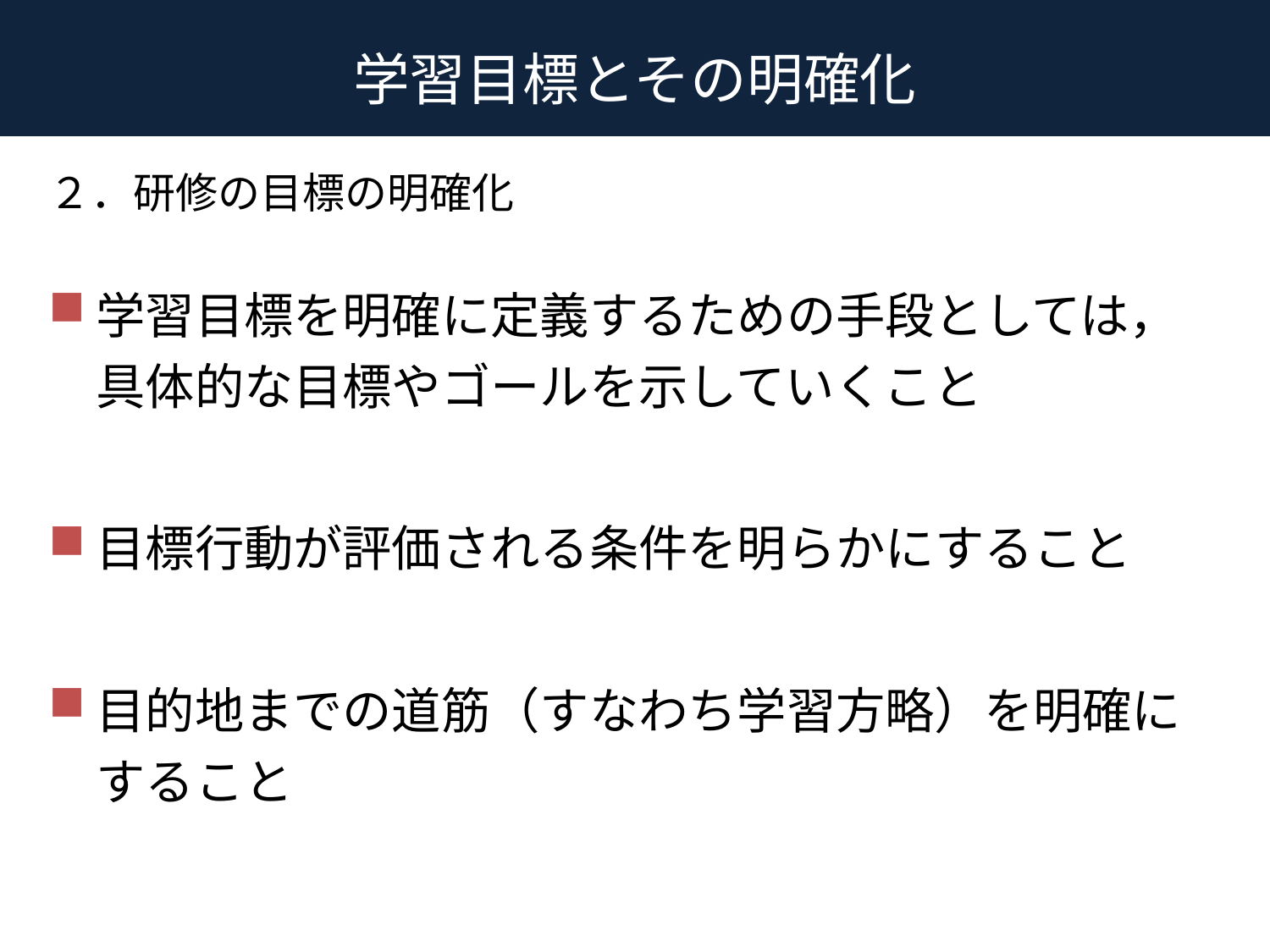

# 学習目標とその明確化
２．研修の目標の明確化
学習目標を明確に定義するための手段としては，具体的な目標やゴールを示していくこと

目標行動が評価される条件を明らかにすること

目的地までの道筋（すなわち学習方略）を明確にすること